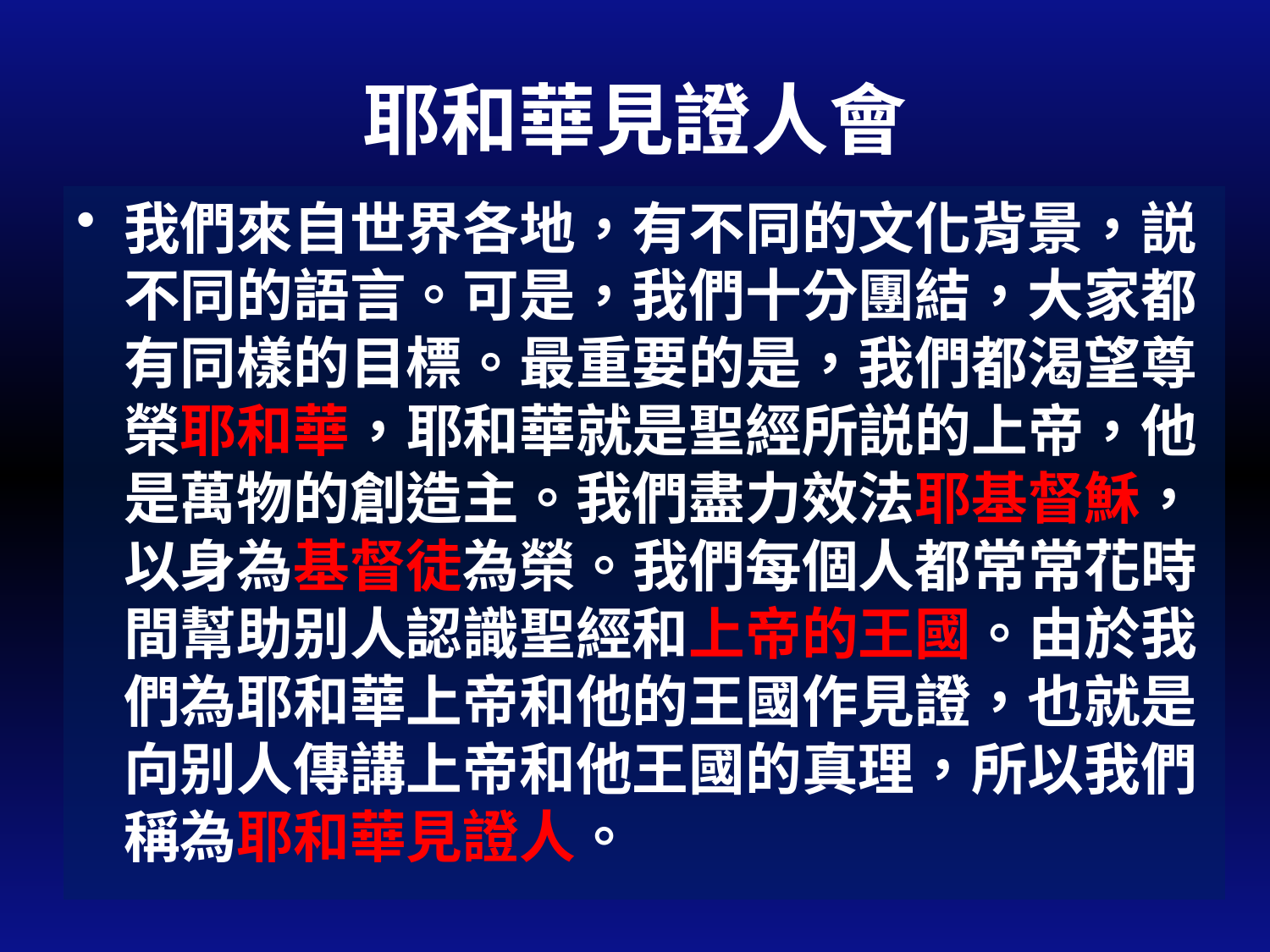

# 耶和華見證人會
我們來自世界各地，有不同的文化背景，説不同的語言。可是，我們十分團結，大家都有同樣的目標。最重要的是，我們都渴望尊榮耶和華，耶和華就是聖經所説的上帝，他是萬物的創造主。我們盡力效法耶基督穌，以身為基督徒為榮。我們每個人都常常花時間幫助别人認識聖經和上帝的王國。由於我們為耶和華上帝和他的王國作見證，也就是向别人傳講上帝和他王國的真理，所以我們稱為耶和華見證人。